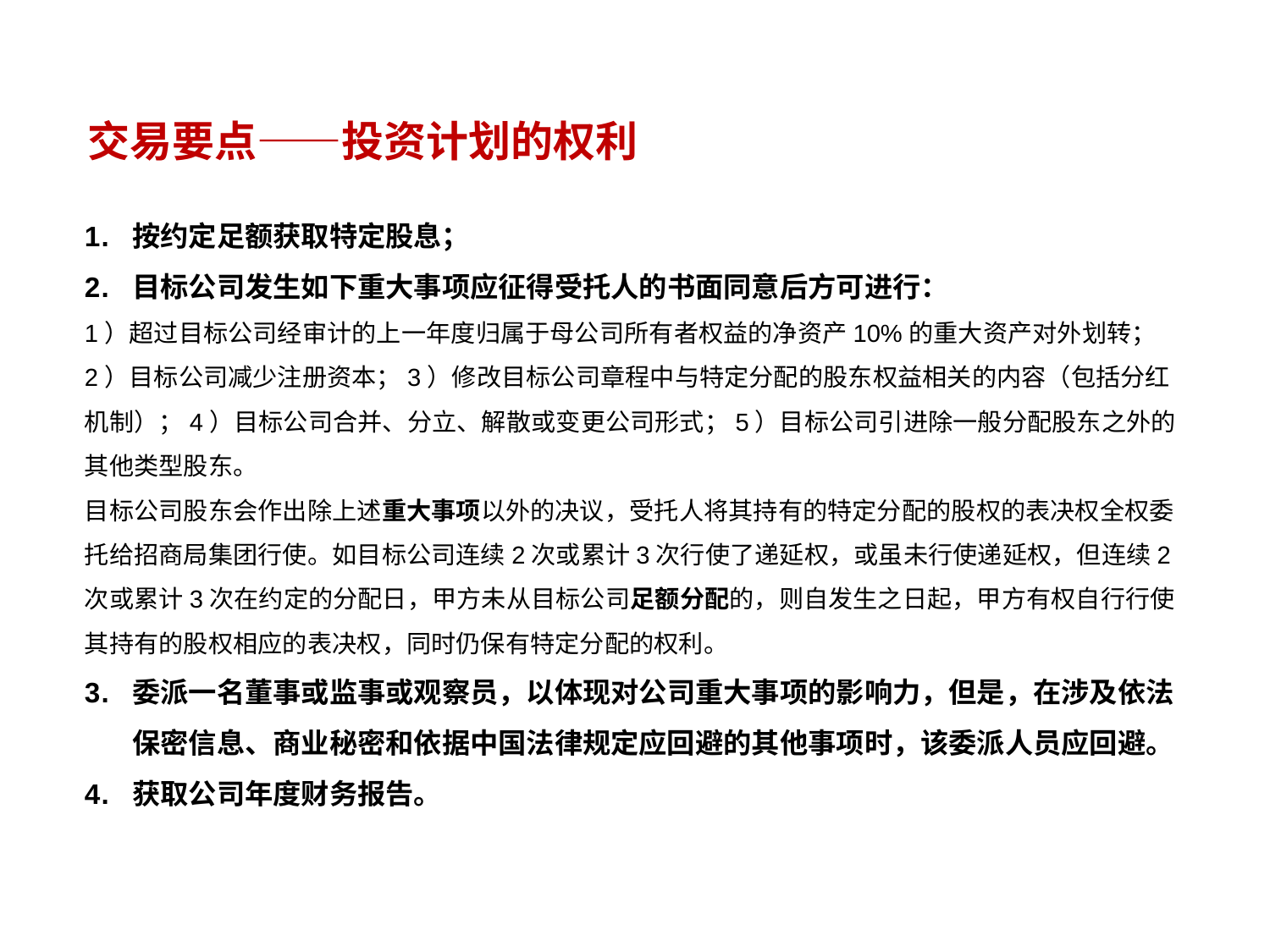

# 交易要点——投资计划的权利
按约定足额获取特定股息；
目标公司发生如下重大事项应征得受托人的书面同意后方可进行：
1）超过目标公司经审计的上一年度归属于母公司所有者权益的净资产10%的重大资产对外划转；2）目标公司减少注册资本；3）修改目标公司章程中与特定分配的股东权益相关的内容（包括分红机制）；4）目标公司合并、分立、解散或变更公司形式；5）目标公司引进除一般分配股东之外的其他类型股东。
目标公司股东会作出除上述重大事项以外的决议，受托人将其持有的特定分配的股权的表决权全权委托给招商局集团行使。如目标公司连续2次或累计3次行使了递延权，或虽未行使递延权，但连续2次或累计3次在约定的分配日，甲方未从目标公司足额分配的，则自发生之日起，甲方有权自行行使其持有的股权相应的表决权，同时仍保有特定分配的权利。
委派一名董事或监事或观察员，以体现对公司重大事项的影响力，但是，在涉及依法保密信息、商业秘密和依据中国法律规定应回避的其他事项时，该委派人员应回避。
获取公司年度财务报告。